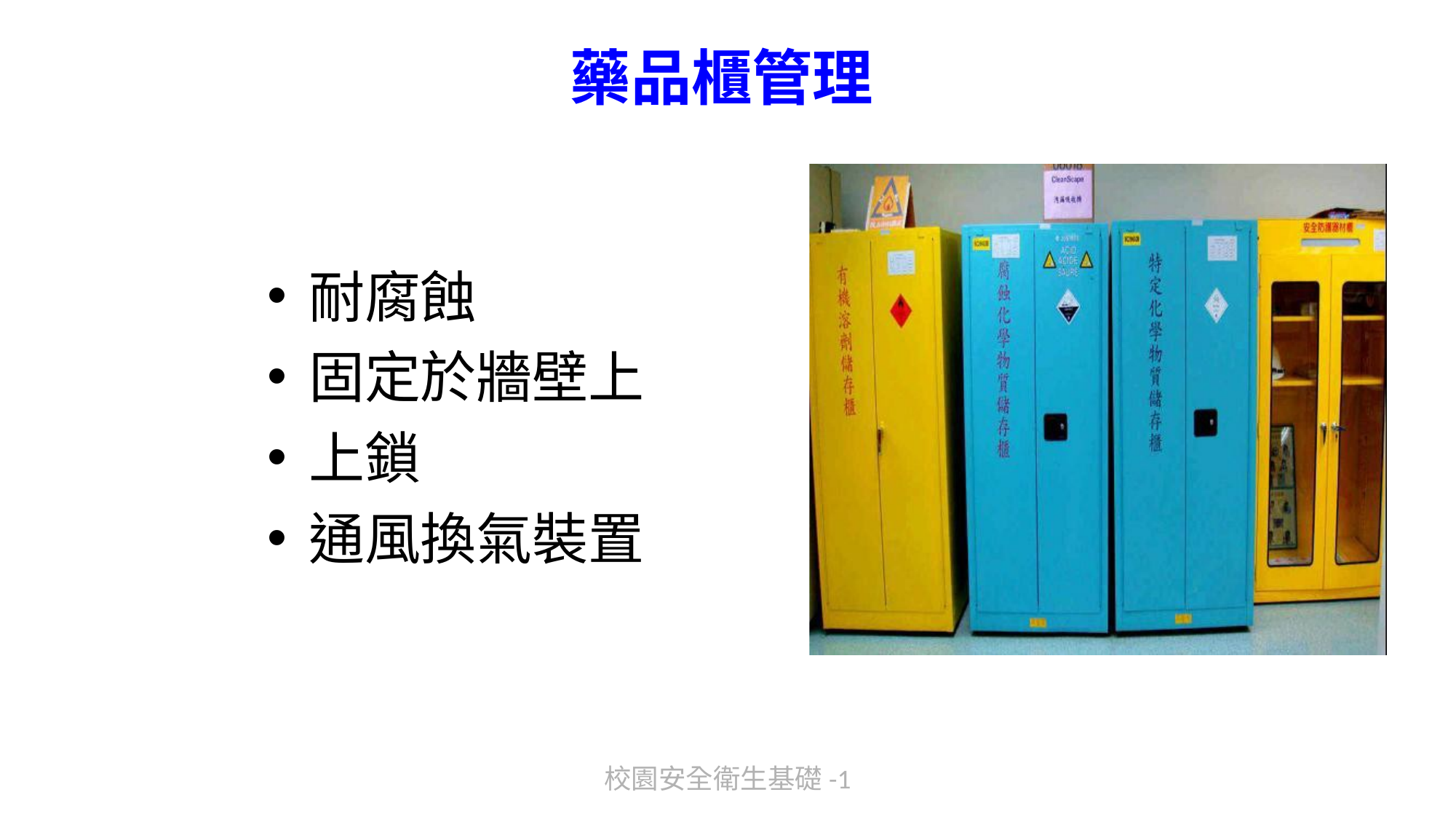

# 藥品櫃管理

耐腐蝕
固定於牆壁上
上鎖
通風換氣裝置
校園安全衛生基礎-1
280